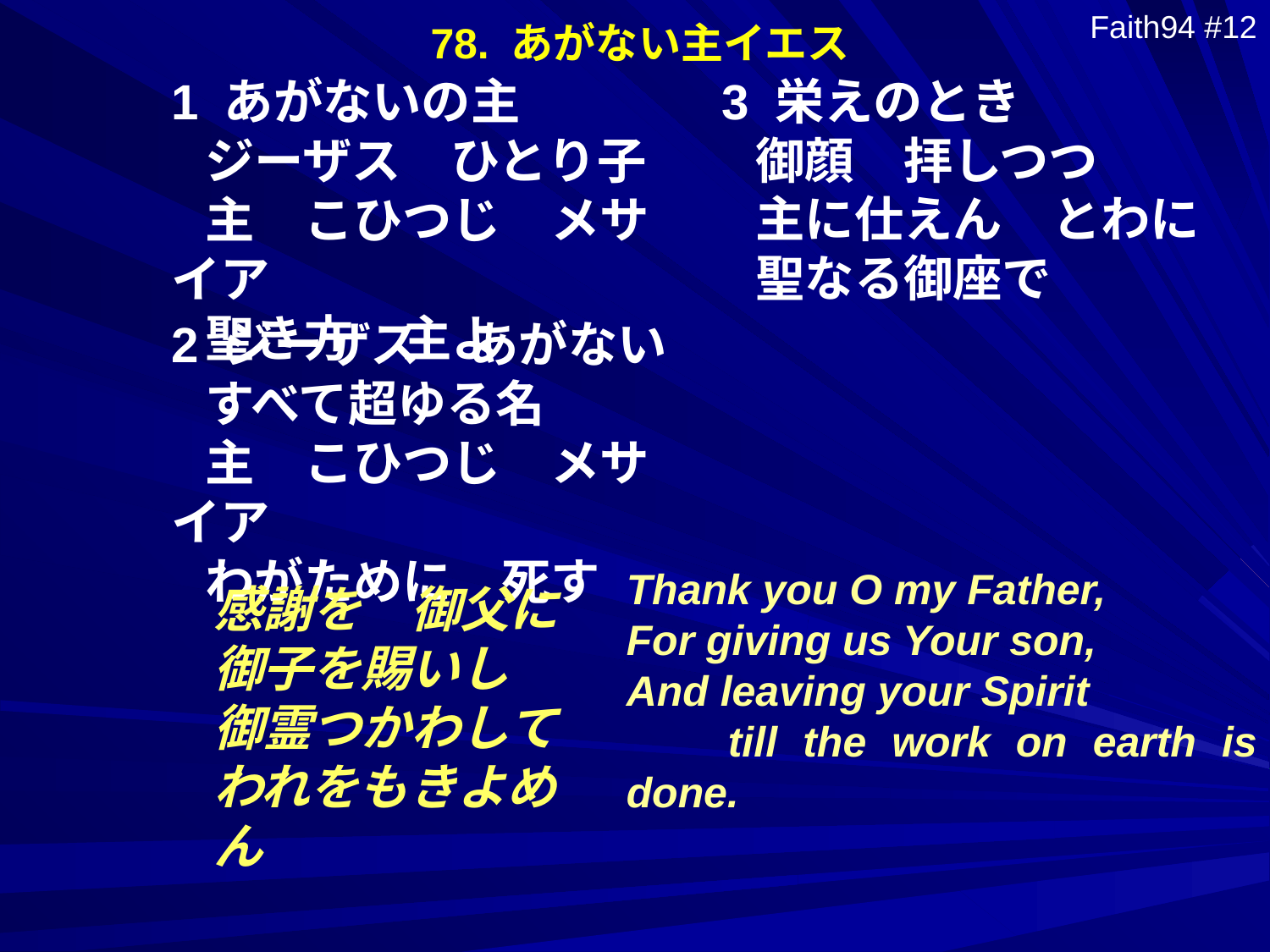

78. あがない主イエス
Faith94 #12
1 あがないの主
  ジーザス　ひとり子
  主　こひつじ　メサイア
  聖き方　主よ
3 栄えのとき
  御顔　拝しつつ
  主に仕えん　とわに
  聖なる御座で
2 ジーザス　あがない
  すべて超ゆる名
  主　こひつじ　メサイア
  わがために　死す

感謝を　御父に
御子を賜いし
御霊つかわして
われをもきよめん
Thank you O my Father,
For giving us Your son,
And leaving your Spirit
    till the work on earth is done.